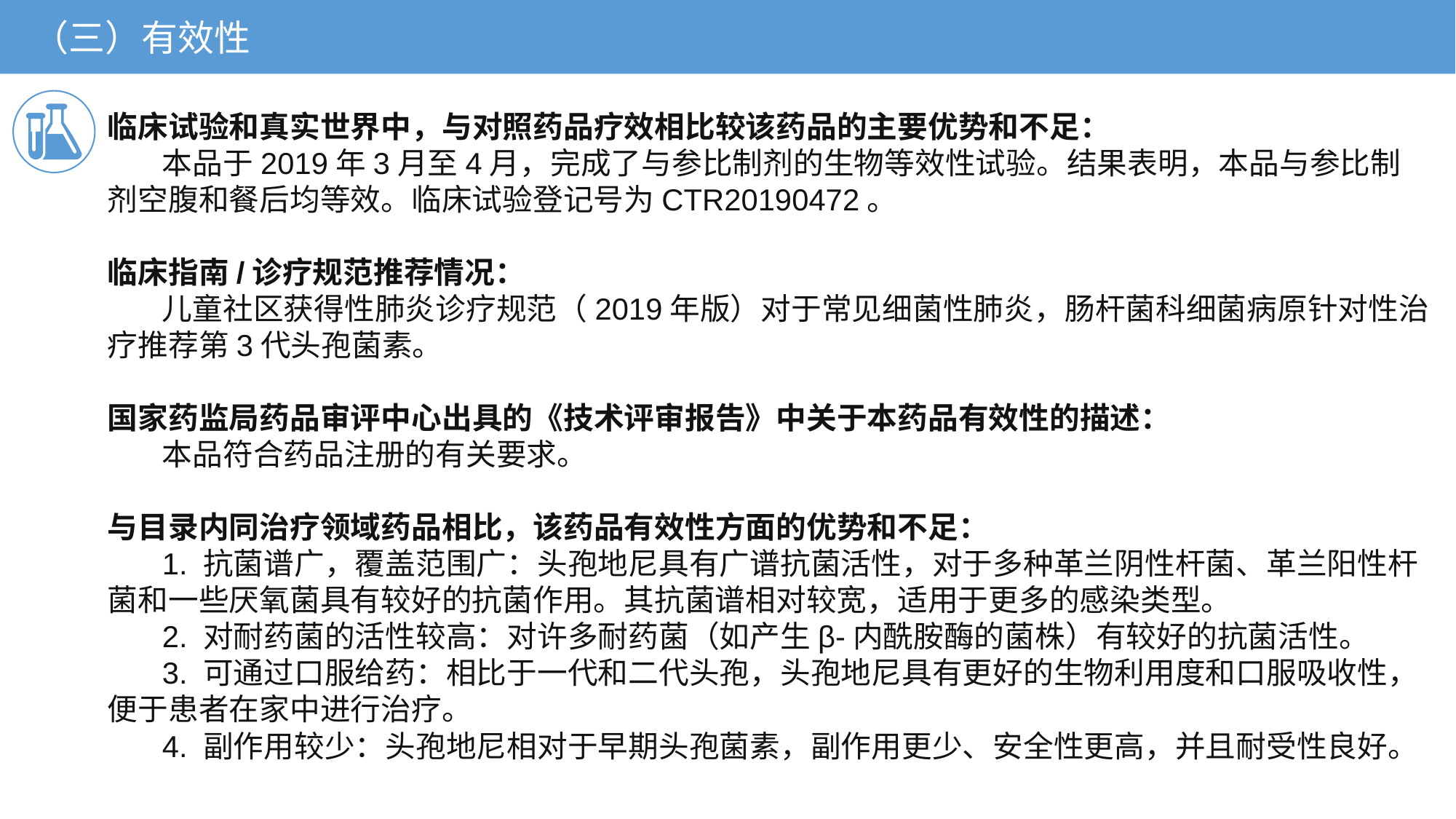

（三）有效性

临床试验和真实世界中，与对照药品疗效相比较该药品的主要优势和不足：
本品于2019年3月至4月，完成了与参比制剂的生物等效性试验。结果表明，本品与参比制剂空腹和餐后均等效。临床试验登记号为CTR20190472。

临床指南/诊疗规范推荐情况：
儿童社区获得性肺炎诊疗规范（2019年版）对于常见细菌性肺炎，肠杆菌科细菌病原针对性治疗推荐第3代头孢菌素。

国家药监局药品审评中心出具的《技术评审报告》中关于本药品有效性的描述：
本品符合药品注册的有关要求。

与目录内同治疗领域药品相比，该药品有效性方面的优势和不足：
1. 抗菌谱广，覆盖范围广：头孢地尼具有广谱抗菌活性，对于多种革兰阴性杆菌、革兰阳性杆菌和一些厌氧菌具有较好的抗菌作用。其抗菌谱相对较宽，适用于更多的感染类型。
2. 对耐药菌的活性较高：对许多耐药菌（如产生β-内酰胺酶的菌株）有较好的抗菌活性。
3. 可通过口服给药：相比于一代和二代头孢，头孢地尼具有更好的生物利用度和口服吸收性，便于患者在家中进行治疗。
4. 副作用较少：头孢地尼相对于早期头孢菌素，副作用更少、安全性更高，并且耐受性良好。